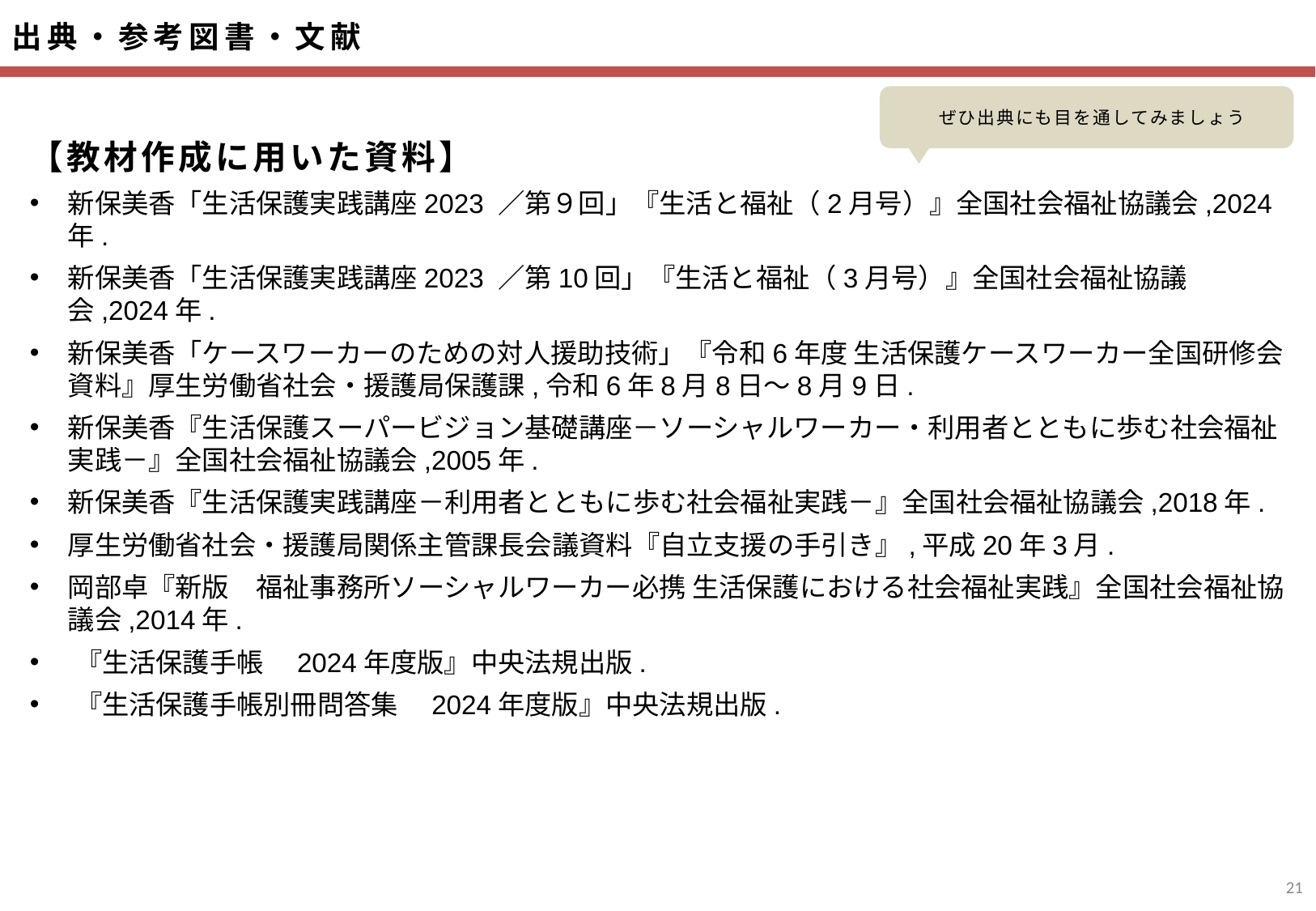

【教材作成に用いた資料】
新保美香「生活保護実践講座2023 ／第９回」『生活と福祉（2月号）』全国社会福祉協議会,2024年.
新保美香「生活保護実践講座2023 ／第10回」『生活と福祉（3月号）』全国社会福祉協議会,2024年.
新保美香「ケースワーカーのための対人援助技術」『令和6年度 生活保護ケースワーカー全国研修会資料』厚生労働省社会・援護局保護課,令和6年8月8日～8月9日.
新保美香『生活保護スーパービジョン基礎講座－ソーシャルワーカー・利用者とともに歩む社会福祉実践－』全国社会福祉協議会,2005年.
新保美香『生活保護実践講座－利用者とともに歩む社会福祉実践－』全国社会福祉協議会,2018年.
厚生労働省社会・援護局関係主管課長会議資料『自立支援の手引き』,平成20年3月.
岡部卓『新版　福祉事務所ソーシャルワーカー必携 生活保護における社会福祉実践』全国社会福祉協議会,2014年.
『生活保護手帳　2024年度版』中央法規出版.
『生活保護手帳別冊問答集　2024年度版』中央法規出版.
21